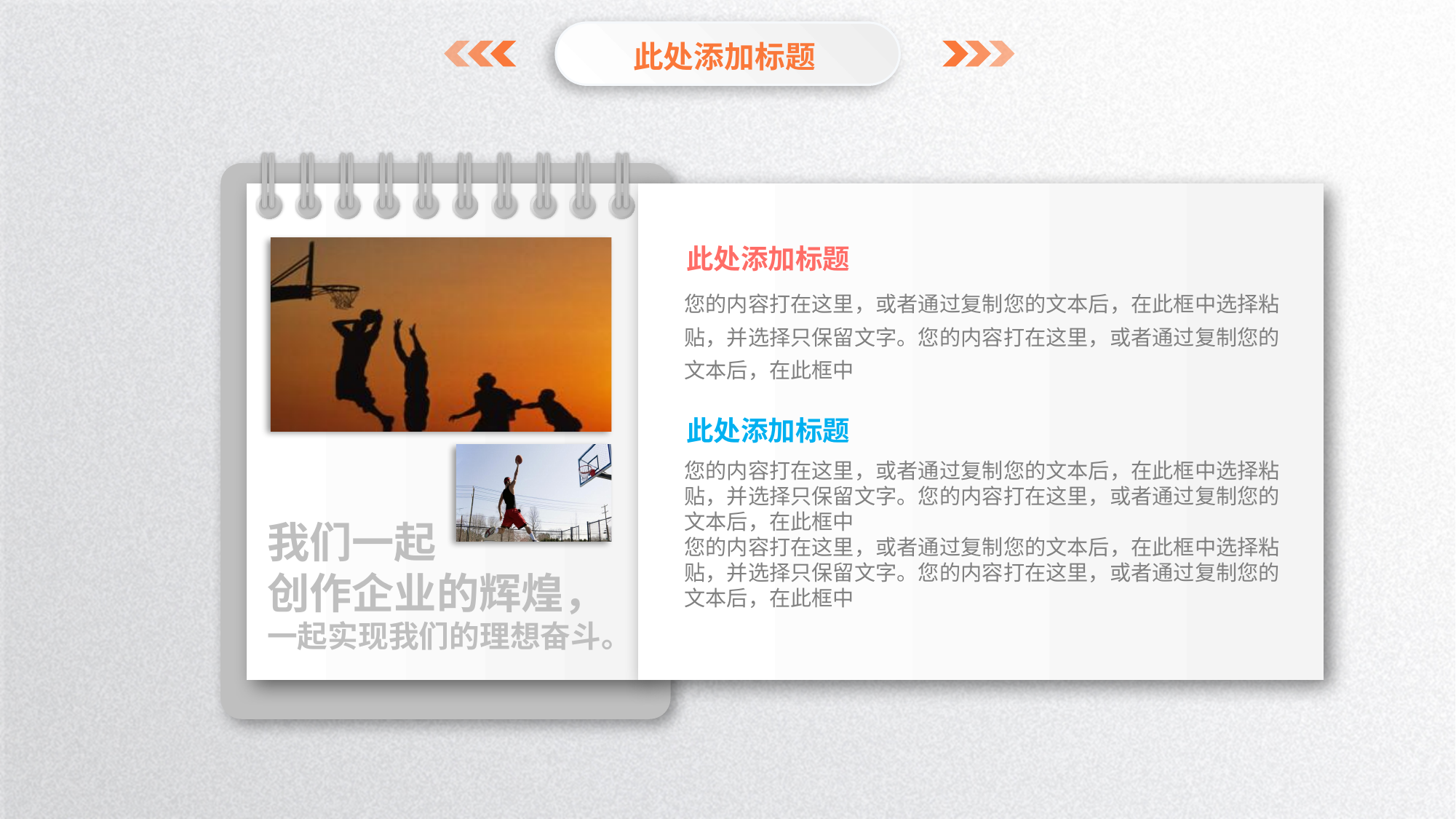

此处添加标题

此处添加标题
您的内容打在这里，或者通过复制您的文本后，在此框中选择粘贴，并选择只保留文字。您的内容打在这里，或者通过复制您的文本后，在此框中
此处添加标题

您的内容打在这里，或者通过复制您的文本后，在此框中选择粘贴，并选择只保留文字。您的内容打在这里，或者通过复制您的文本后，在此框中
您的内容打在这里，或者通过复制您的文本后，在此框中选择粘贴，并选择只保留文字。您的内容打在这里，或者通过复制您的文本后，在此框中
我们一起
创作企业的辉煌，
一起实现我们的理想奋斗。